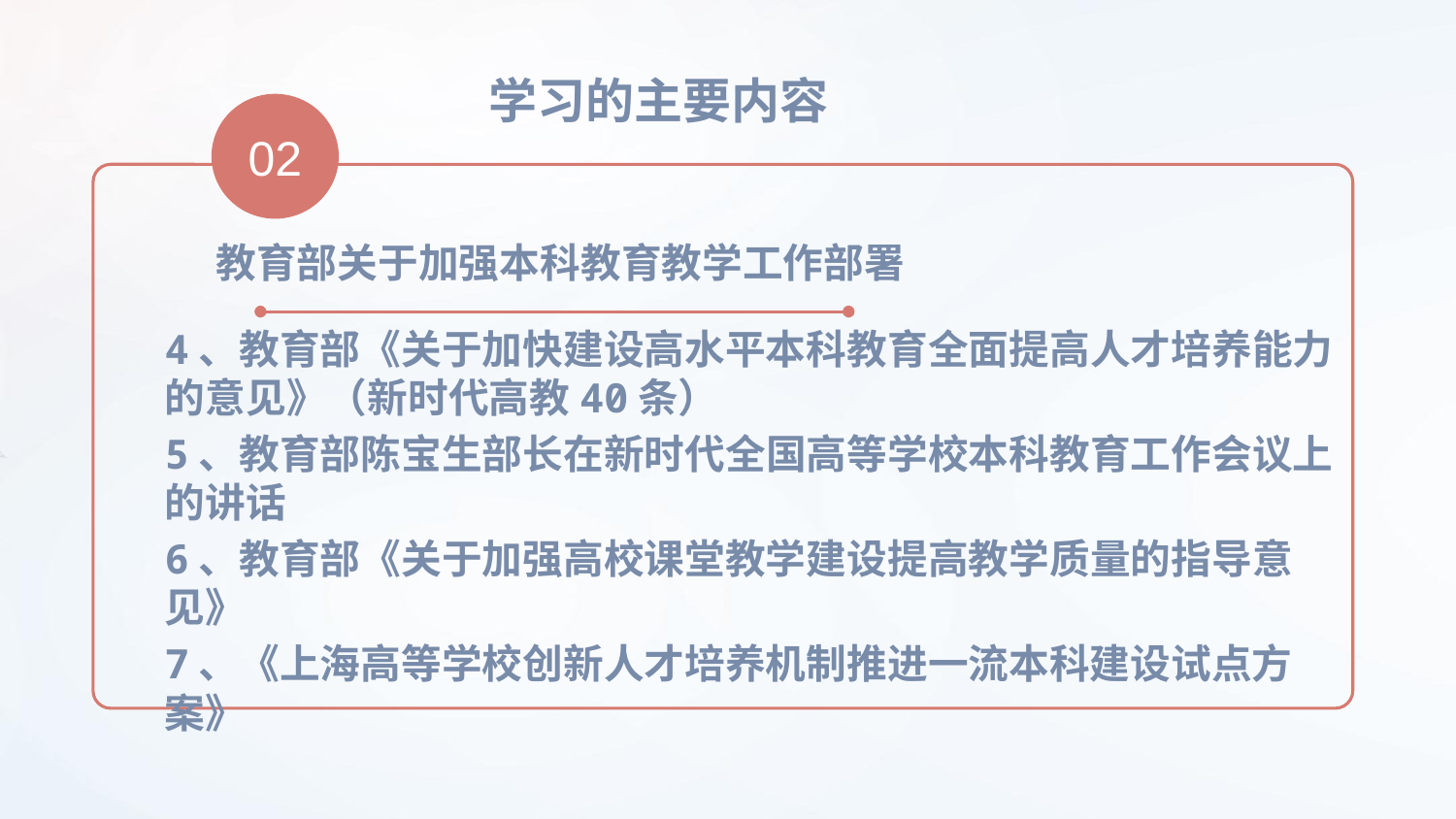

学习的主要内容

02

教育部关于加强本科教育教学工作部署
4、教育部《关于加快建设高水平本科教育全面提高人才培养能力的意见》（新时代高教40条）
5、教育部陈宝生部长在新时代全国高等学校本科教育工作会议上的讲话
6、教育部《关于加强高校课堂教学建设提高教学质量的指导意见》
7、《上海高等学校创新人才培养机制推进一流本科建设试点方案》